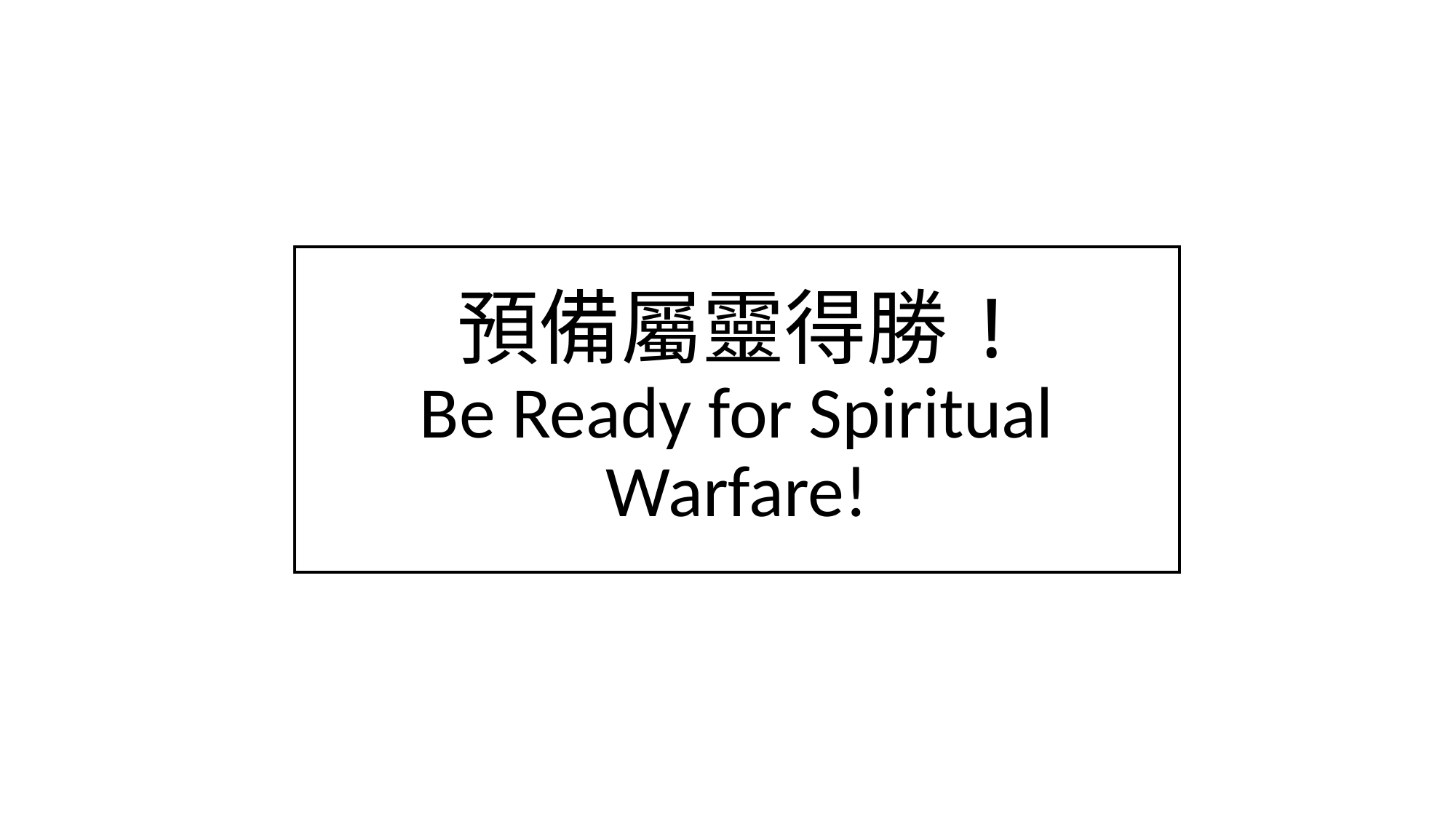

# 預備屬靈得勝! Be Ready for Spiritual Warfare!